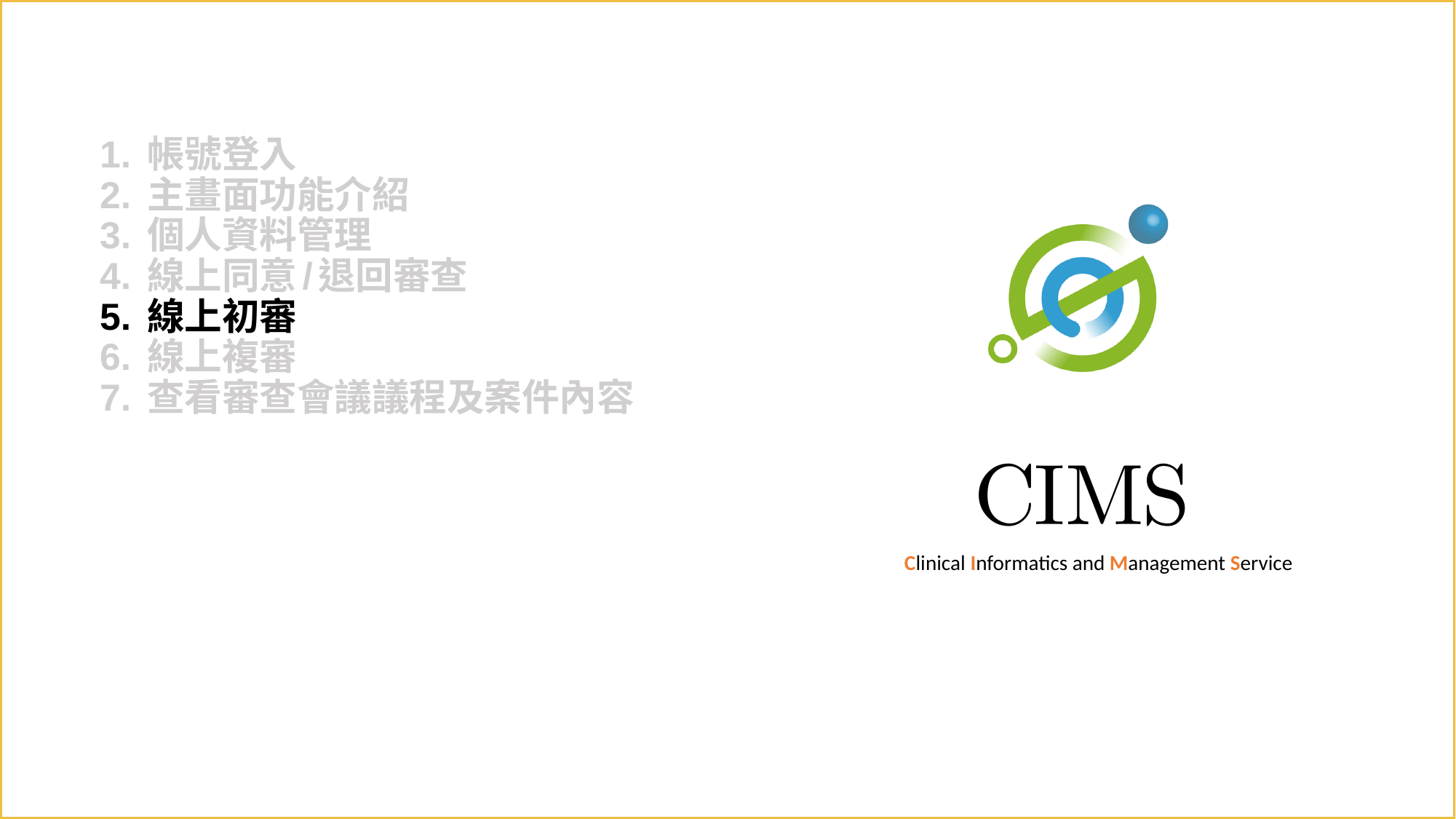

# 1. 帳號登入 2. 主畫面功能介紹 3. 個人資料管理 4. 線上同意/退回審查 5. 線上初審 6. 線上複審 7. 查看審查會議議程及案件內容